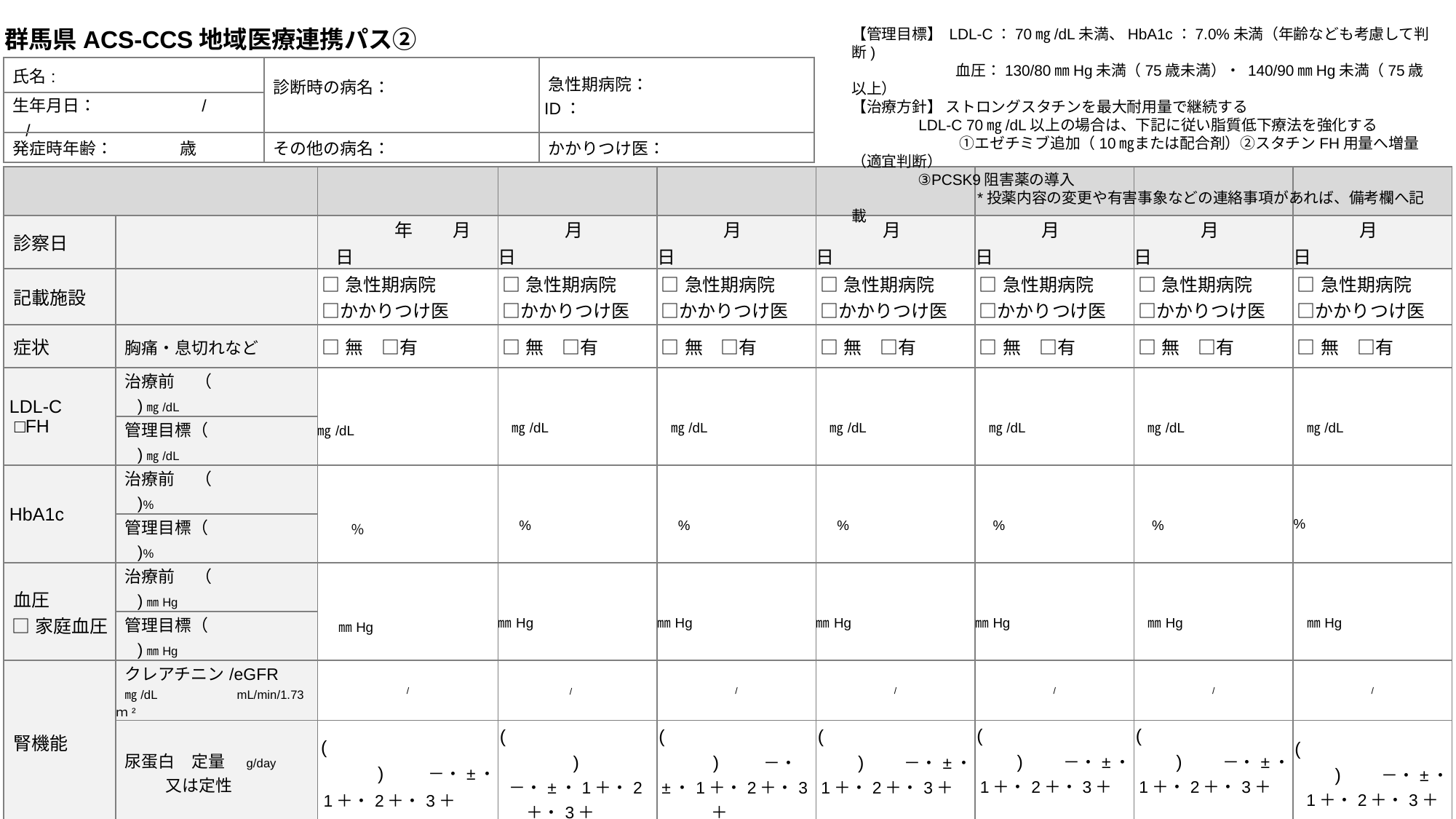

群馬県ACS-CCS地域医療連携パス②
【管理目標】 LDL-C：70㎎/dL未満、HbA1c：7.0%未満（年齢なども考慮して判断)
　　　　　    　血圧：130/80㎜Hg未満（75歳未満）・ 140/90㎜Hg未満（75歳以上）
【治療方針】 ストロングスタチンを最大耐用量で継続する
                LDL-C 70㎎/dL以上の場合は、下記に従い脂質低下療法を強化する
 　　　　　　   ①エゼチミブ追加（10㎎または配合剤）②スタチンFH用量へ増量（適宜判断）
                ③PCSK9阻害薬の導入
　　　　　　　　 *投薬内容の変更や有害事象などの連絡事項があれば、備考欄へ記載
| 氏名: | 診断時の病名： | 急性期病院：　　　 ID： |
| --- | --- | --- |
| 生年月日：　　　　　　/　　　　/ |  |  |
| 発症時年齢：　　　　歳 | その他の病名： | かかりつけ医： |
|  |  | 退院時 | 退院後1ヶ月 | 退院後3ヶ月 | 退院後6ヶ月 | 退院後9ヶ月 | 退院後12ヶ月 | 退院後（　　　）年目 |
| --- | --- | --- | --- | --- | --- | --- | --- | --- |
| 診察日 |  | 年　 　月 　　日 | 月 　　　日 | 月 　　　日 | 月 　　　日 | 月 　　　日 | 月 　　　日 | 月 　　　日 |
| 記載施設 |  | □急性期病院 □かかりつけ医 | □急性期病院 □かかりつけ医 | □急性期病院 □かかりつけ医 | □急性期病院 □かかりつけ医 | □急性期病院 □かかりつけ医 | □急性期病院 □かかりつけ医 | □急性期病院 □かかりつけ医 |
| 症状 | 胸痛・息切れなど | □無　□有 | □無　□有 | □無　□有 | □無　□有 | □無　□有 | □無　□有 | □無　□有 |
| LDL-C □FH | 治療前　 （　　　　　　)㎎/dL | ㎎/dL | ㎎/dL | ㎎/dL | ㎎/dL | ㎎/dL | ㎎/dL | ㎎/dL |
|  | 管理目標（　　　　　　)㎎/dL |  |  |  |  |  |  |  |
| HbA1c | 治療前　 （　　　　　　)% | ％ | % | % | % | % | % | % |
|  | 管理目標（　　　　　　)% |  |  |  |  |  |  |  |
| 血圧 □家庭血圧 | 治療前　 （　　　　　　)㎜Hg | ㎜Hg | ㎜Hg | ㎜Hg | ㎜Hg | ㎜Hg | ㎜Hg | ㎜Hg |
|  | 管理目標（　　　　　　)㎜Hg |  |  |  |  |  |  |  |
| 腎機能 | クレアチニン/eGFR　 ㎎/dL　　　　　　mL/min/1.73ｍ² | / | / | / | / | / | / | / |
| 腎機能 | 尿蛋白　定量　g/day 又は定性 | (　　　　　　　　　　　　)　　 －・±・1＋・2＋・3＋ | (　　　　　　　　　　)　　 －・±・1＋・2＋・3＋ | (　　　　　　　　　　)　　 －・±・1＋・2＋・3＋ | (　　　　　　　　　　)　　－・±・1＋・2＋・3＋ | (　　　　　　　　　　)　　－・±・1＋・2＋・3＋ | (　　　　　　　　　　)　　－・±・1＋・2＋・3＋ | (　　　　　　　　　　)　　－・±・1＋・2＋・3＋ |
| 喫煙 |  | □無　□有 | □無　□有 | □無　□有 | □無　□有 | □無　□有 | □無　□有 | □無　□有 |
| 心房細動 |  | □無　□有 | □無　□有 | □無　□有 | □無　□有 | □無　□有 | □無　□有 | □無　□有 |
| 抗血小板 抗凝固薬 |  | □内服中 | （　　　　）年（　　　　）月より、 （薬剤名：　　　　　　　　　　　）の □減量　 □中止 　□変更（薬剤名：　　　　　　　　　　　　） |  |  |  |  |  |
| 備考欄 |  |  |  |  |  |  |  |  |